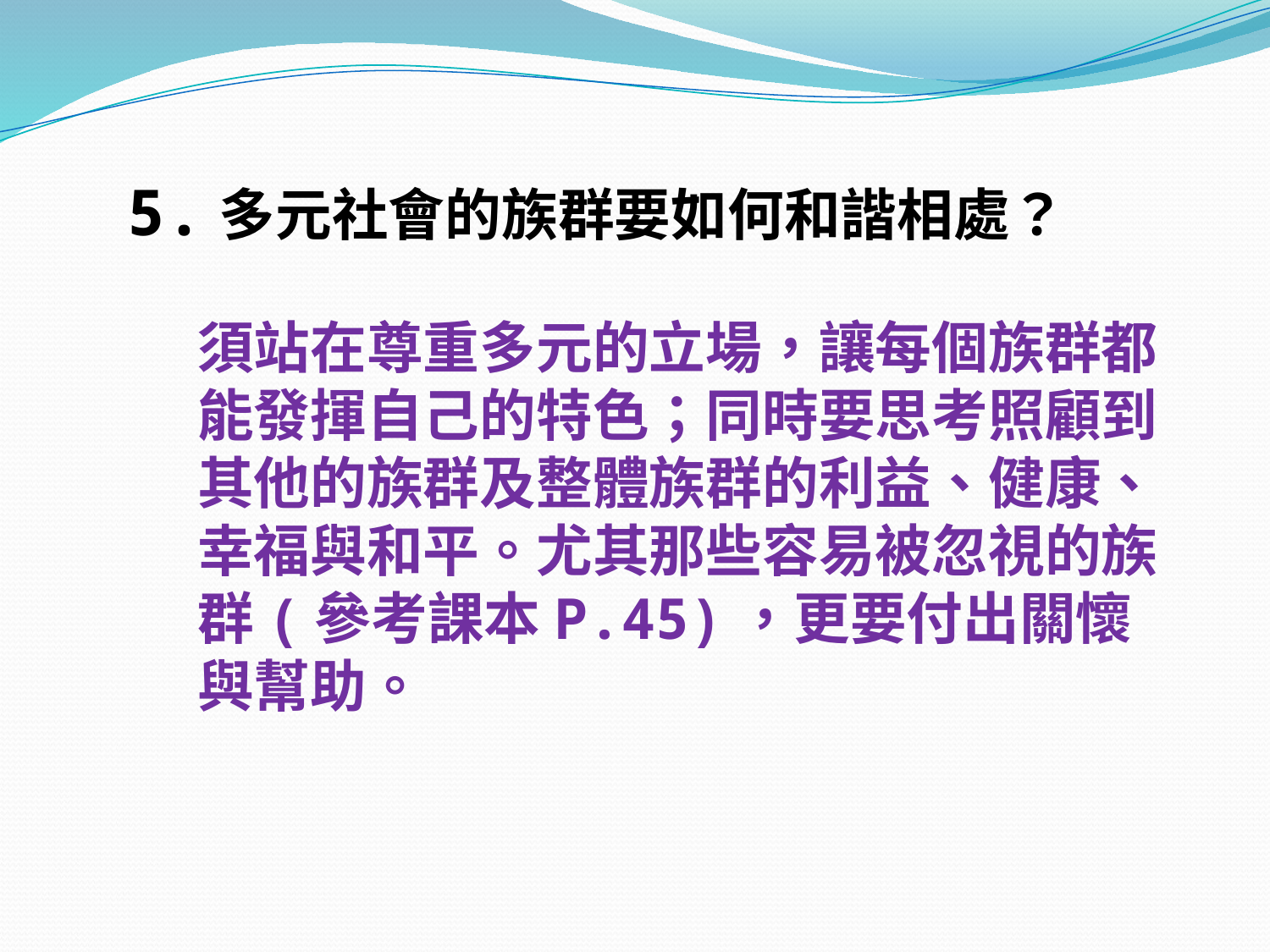

5.多元社會的族群要如何和諧相處？
須站在尊重多元的立場，讓每個族群都能發揮自己的特色；同時要思考照顧到其他的族群及整體族群的利益、健康、幸福與和平。尤其那些容易被忽視的族群(參考課本P.45)，更要付出關懷與幫助。